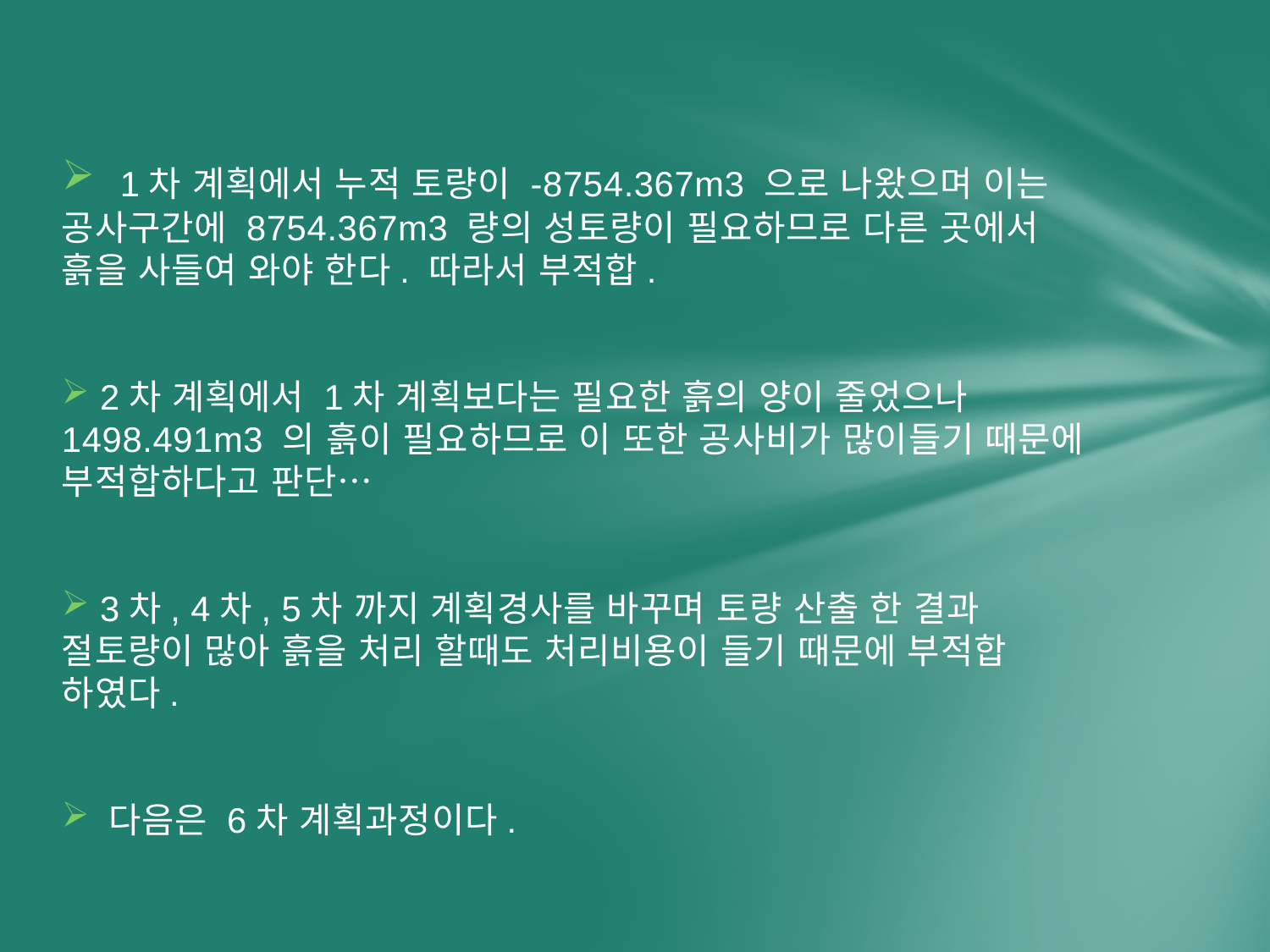

1차 계획에서 누적 토량이 -8754.367m3 으로 나왔으며 이는 공사구간에 8754.367m3 량의 성토량이 필요하므로 다른 곳에서 흙을 사들여 와야 한다. 따라서 부적합.

 2차 계획에서 1차 계획보다는 필요한 흙의 양이 줄었으나  1498.491m3 의 흙이 필요하므로 이 또한 공사비가 많이들기 때문에 부적합하다고 판단…

 3차, 4차, 5차 까지 계획경사를 바꾸며 토량 산출 한 결과 절토량이 많아 흙을 처리 할때도 처리비용이 들기 때문에 부적합 하였다.

 다음은 6차 계획과정이다.